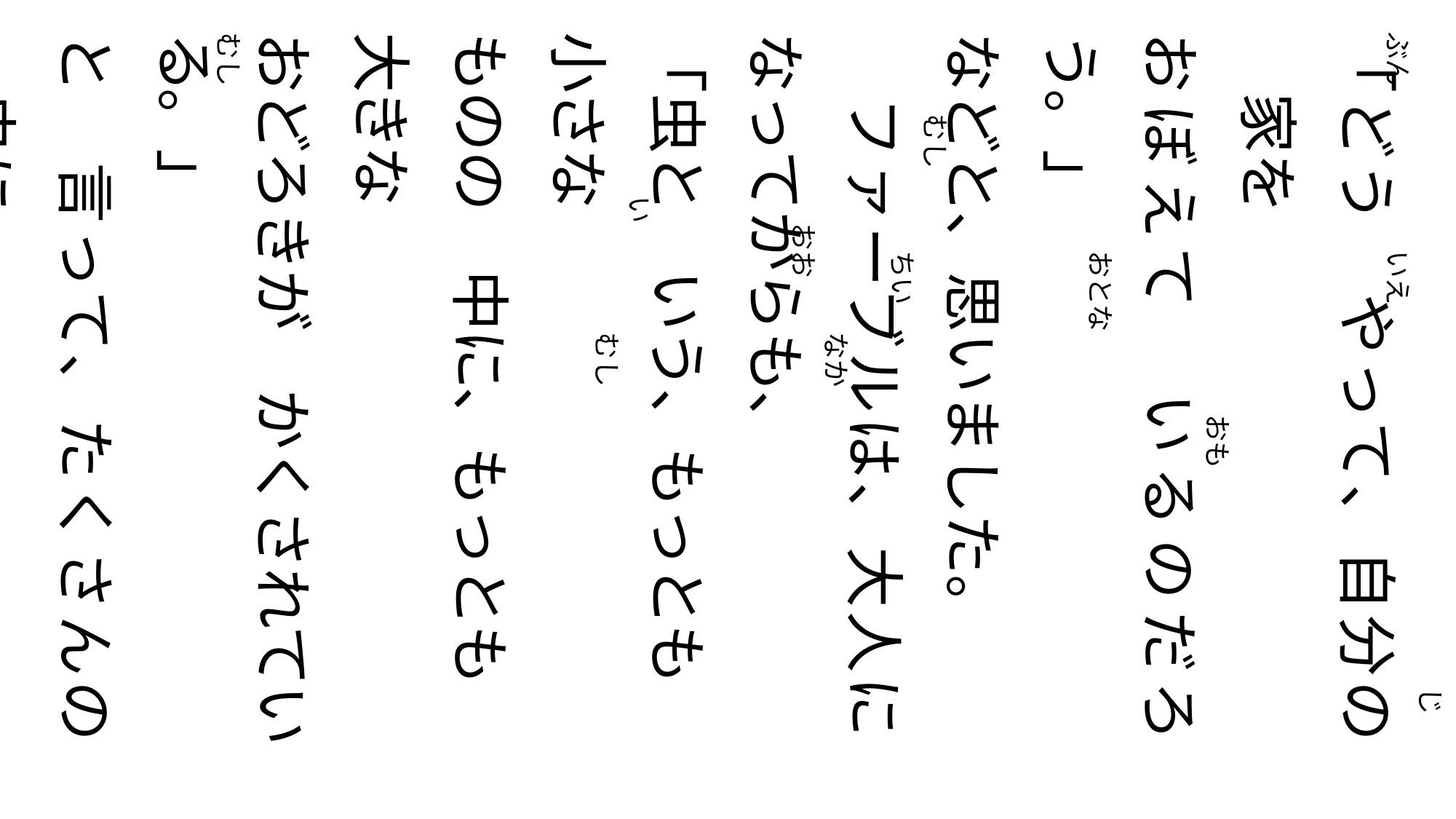

「どう　やって、自分の　家を
おぼえて　いるのだろう。」
などと、思いました。
　ファーブルは、大人に
なってからも、
「虫と　いう、もっとも　小さな
ものの　中に、もっとも　大きな
おどろきが　かくされている。」
と　言って、たくさんの　虫に
ついて　しらべました。
　ファーブルは、かんさつを　する　ために、たくさんの　虫を　つかまえました。
むし

　　　　　　い　　　　　　　　　　　　　　　　　　　　　　　　　　　　　むし

　　　　　　　　　　　なか　　　　　　　　　　　　　　　　　　　おお
　　　むし　　　　　　　　　　　　　　　　　　　　　　　　　　　　ちい

　　　　　　　　　　　　　　　　　　　　　　　　　　　　　　　　　おとな
　　　　　　　　　　　　　　おも

　　　　　　　　　　　　　　　　　　　　　　　　じぶん　　　　　　いえ